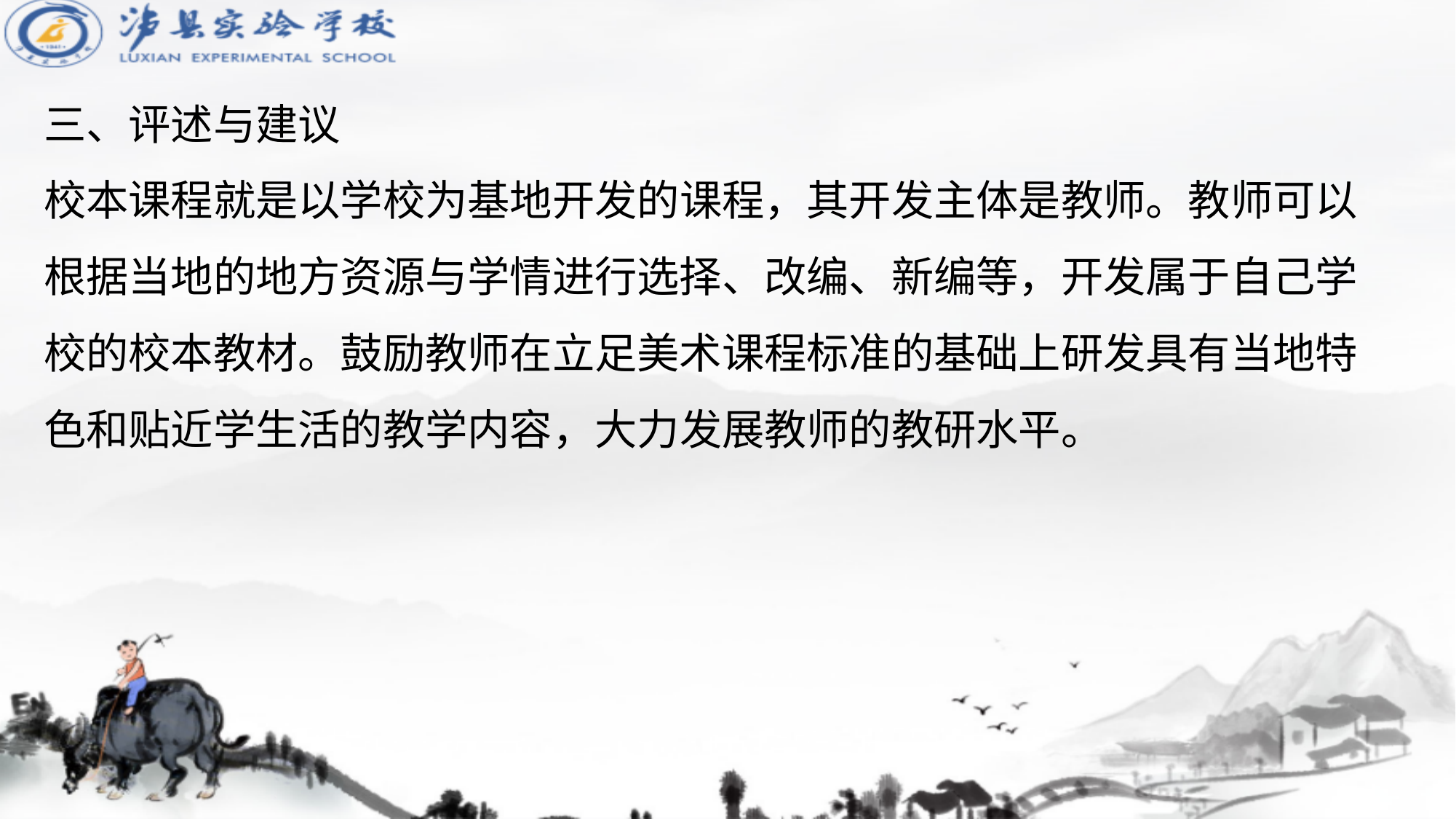

三、评述与建议 校本课程就是以学校为基地开发的课程，其开发主体是教师。教师可以根据当地的地方资源与学情进行选择、改编、新编等，开发属于自己学校的校本教材。鼓励教师在立足美术课程标准的基础上研发具有当地特色和贴近学生活的教学内容，大力发展教师的教研水平。